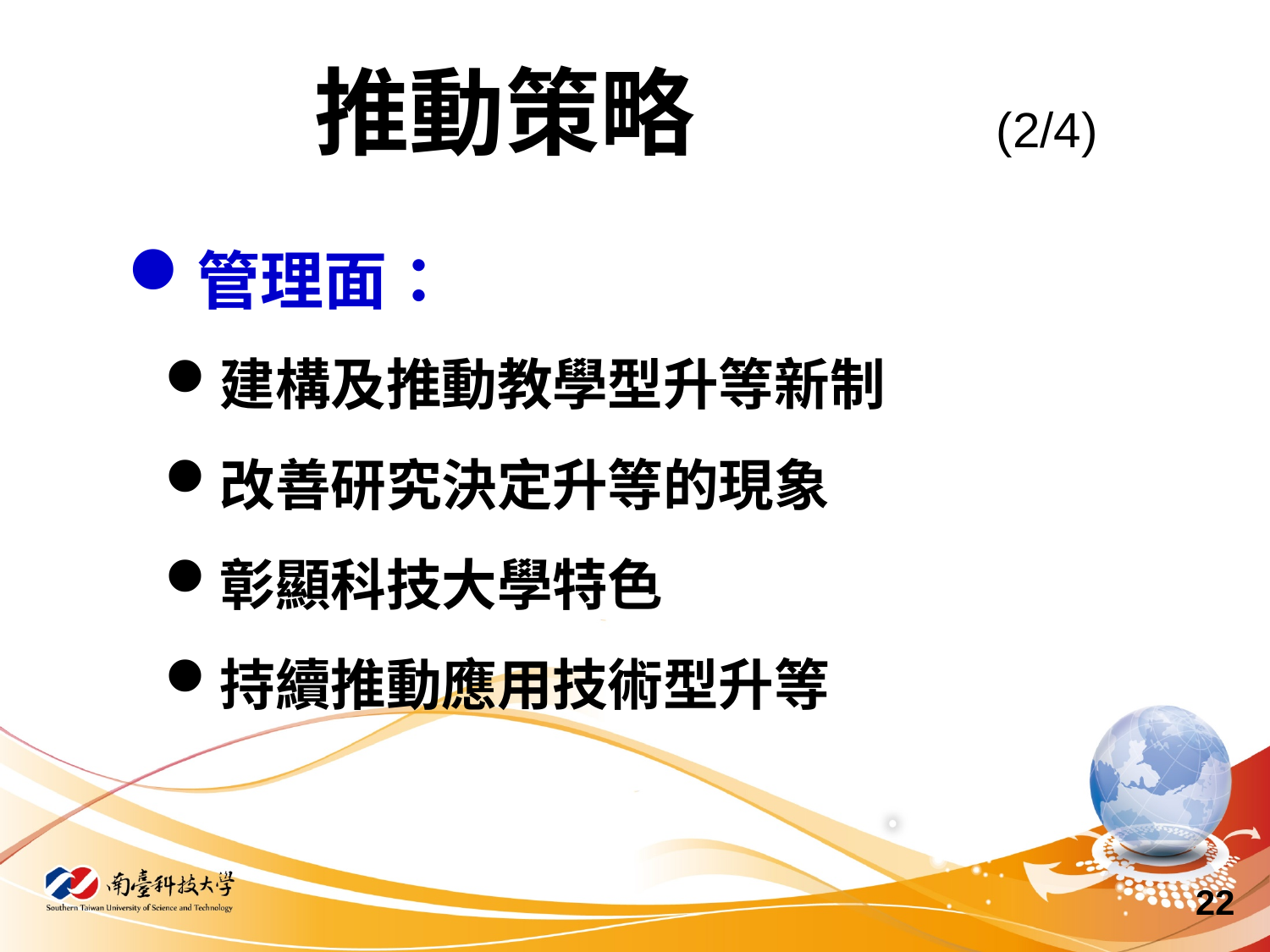

推動策略             (2/4)
管理面：
建構及推動教學型升等新制
改善研究決定升等的現象
彰顯科技大學特色
持續推動應用技術型升等

22